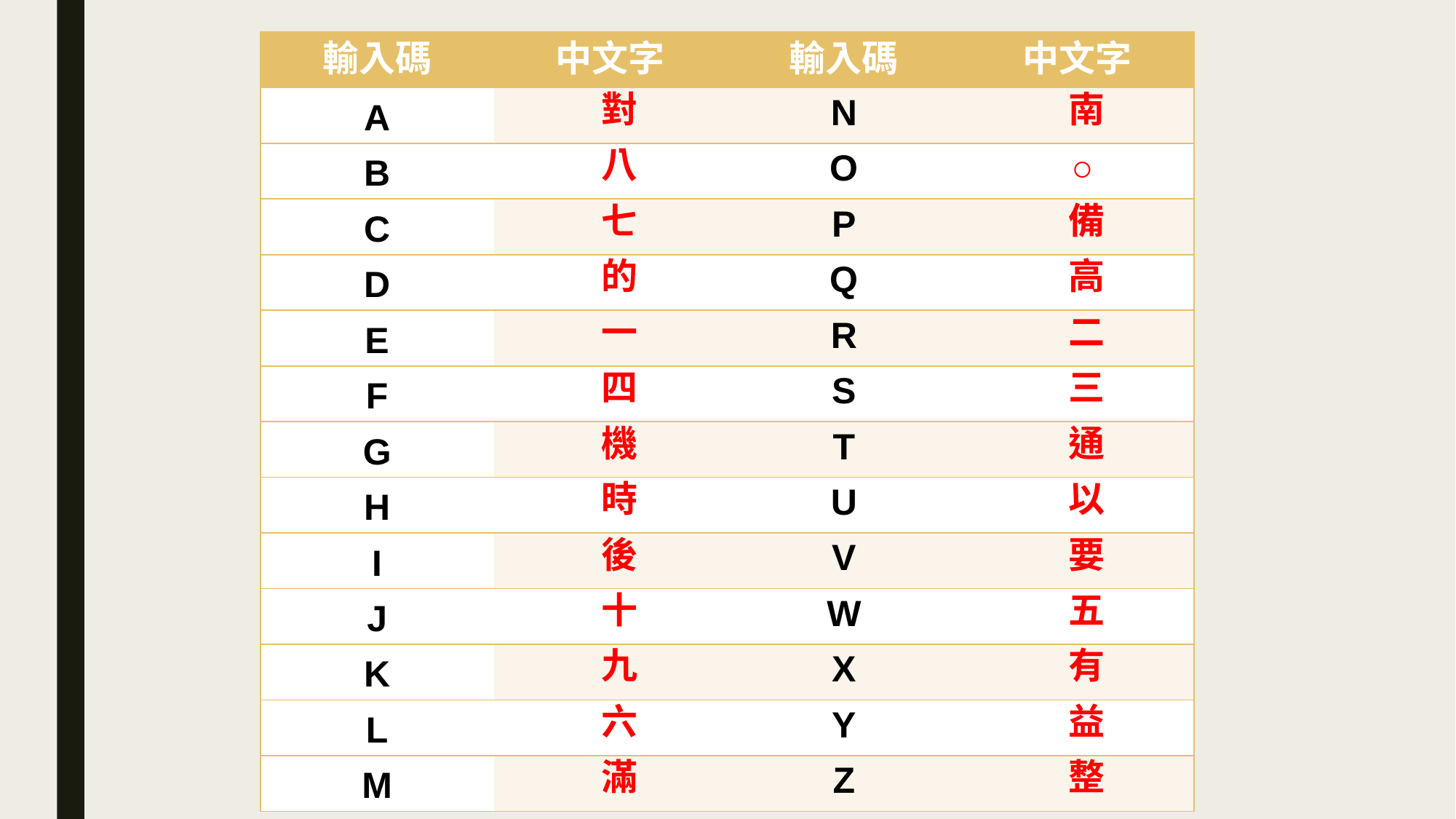

| 輸入碼 | 中文字 | 輸入碼 | 中文字 |
| --- | --- | --- | --- |
| A | 對 | N | 南 |
| B | 八 | O | ○ |
| C | 七 | P | 備 |
| D | 的 | Q | 高 |
| E | 一 | R | 二 |
| F | 四 | S | 三 |
| G | 機 | T | 通 |
| H | 時 | U | 以 |
| I | 後 | V | 要 |
| J | 十 | W | 五 |
| K | 九 | X | 有 |
| L | 六 | Y | 益 |
| M | 滿 | Z | 整 |